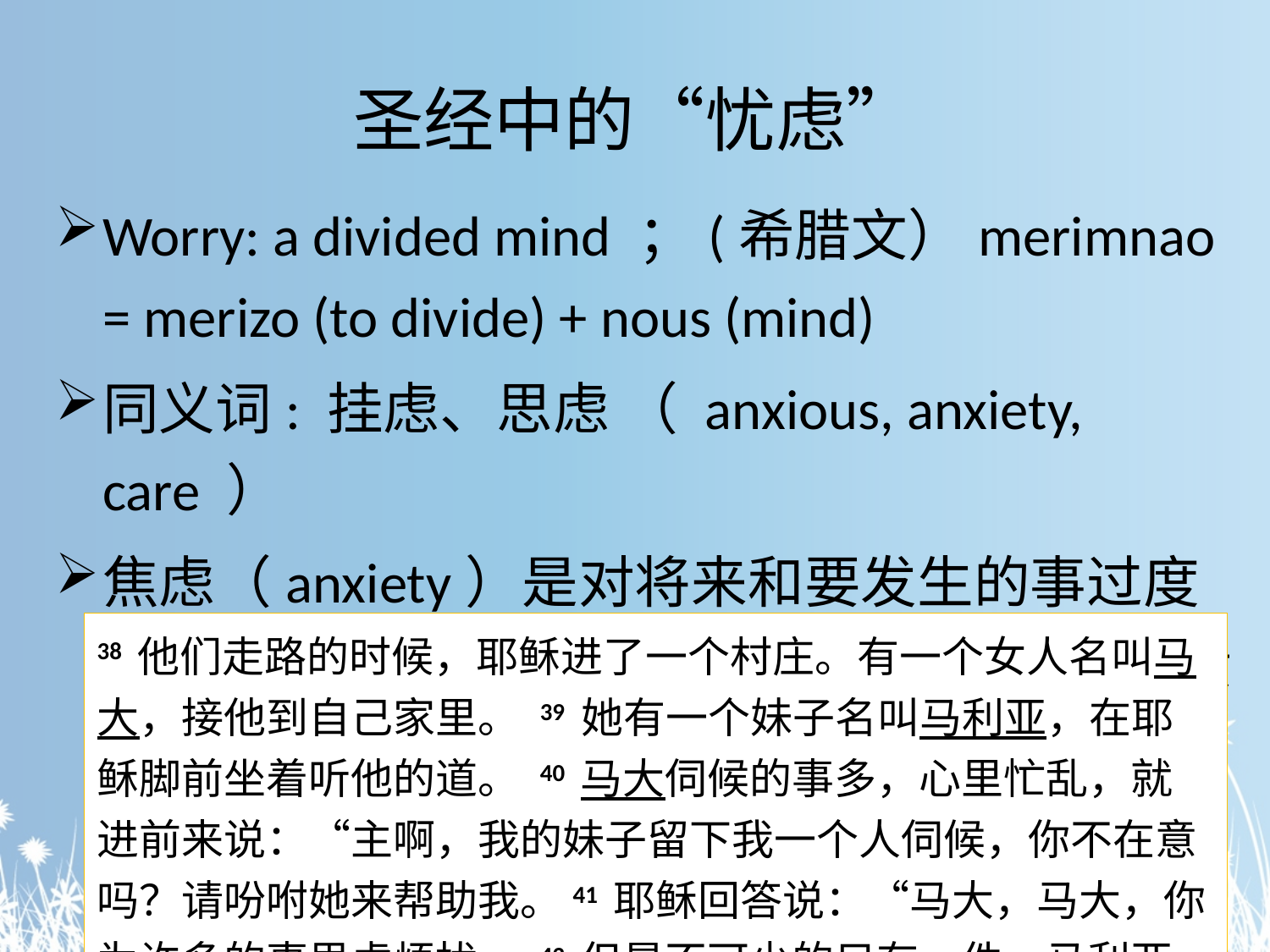

# 圣经中的“忧虑”
Worry: a divided mind ；(希腊文）merimnao  = merizo (to divide) + nous (mind)
同义词: 挂虑、思虑 （ anxious, anxiety, care ）
焦虑（anxiety）是对将来和要发生的事过度地担心，以至于不能承担及完成自己该尽的责任

38 他们走路的时候，耶稣进了一个村庄。有一个女人名叫马大，接他到自己家里。 39 她有一个妹子名叫马利亚，在耶稣脚前坐着听他的道。 40 马大伺候的事多，心里忙乱，就进前来说：“主啊，我的妹子留下我一个人伺候，你不在意吗？请吩咐她来帮助我。41 耶稣回答说：“马大，马大，你为许多的事思虑烦扰， 42 但是不可少的只有一件。马利亚已经选择那上好的福分，是不能夺去的。”(路10：41-42）